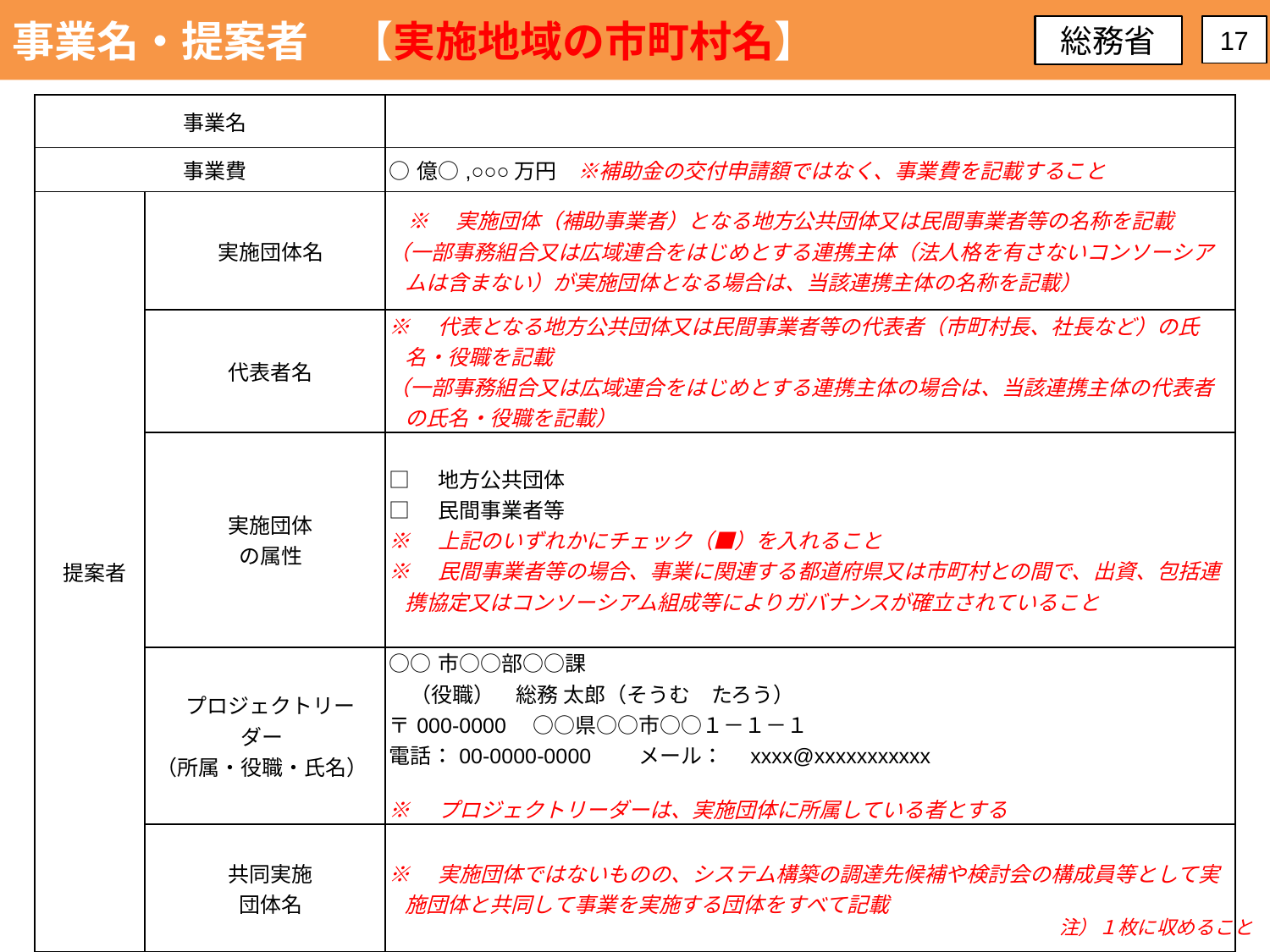

事業名・提案者　【実施地域の市町村名】
総務省
17
| 事業名 |  |  |
| --- | --- | --- |
| 事業費 |  | ○億○,○○○万円　※補助金の交付申請額ではなく、事業費を記載すること |
| 提案者 | 実施団体名 | ※　実施団体（補助事業者）となる地方公共団体又は民間事業者等の名称を記載 （一部事務組合又は広域連合をはじめとする連携主体（法人格を有さないコンソーシアムは含まない）が実施団体となる場合は、当該連携主体の名称を記載） |
|  | 代表者名 | ※　代表となる地方公共団体又は民間事業者等の代表者（市町村長、社長など）の氏名・役職を記載 （一部事務組合又は広域連合をはじめとする連携主体の場合は、当該連携主体の代表者の氏名・役職を記載） |
|  | 実施団体 の属性 | □　地方公共団体 □　民間事業者等 ※　上記のいずれかにチェック（■）を入れること ※　民間事業者等の場合、事業に関連する都道府県又は市町村との間で、出資、包括連携協定又はコンソーシアム組成等によりガバナンスが確立されていること |
|  | プロジェクトリーダー （所属・役職・氏名） | ○○市○○部○○課 　（役職）　総務 太郎（そうむ　たろう） 〒000-0000　○○県○○市○○１－１－１ 電話：00-0000-0000　　メール：　xxxx@xxxxxxxxxxx ※　プロジェクトリーダーは、実施団体に所属している者とする |
|  | 共同実施 団体名 | ※　実施団体ではないものの、システム構築の調達先候補や検討会の構成員等として実施団体と共同して事業を実施する団体をすべて記載 |
注）１枚に収めること